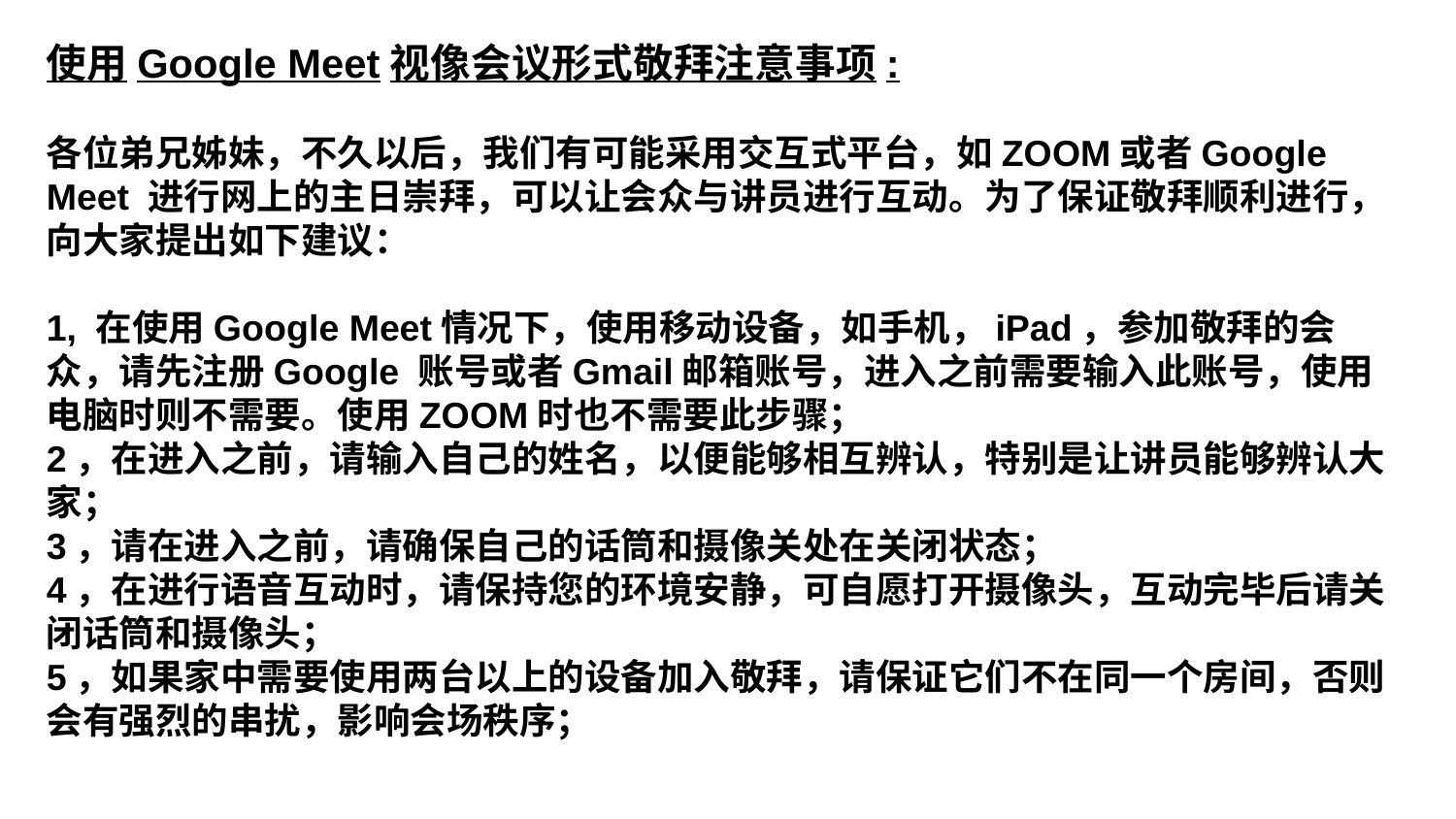

使用Google Meet视像会议形式敬拜注意事项:

各位弟兄姊妹，不久以后，我们有可能采用交互式平台，如ZOOM或者Google Meet 进行网上的主日崇拜，可以让会众与讲员进行互动。为了保证敬拜顺利进行，向大家提出如下建议：

1, 在使用Google Meet情况下，使用移动设备，如手机，iPad，参加敬拜的会众，请先注册Google 账号或者Gmail邮箱账号，进入之前需要输入此账号，使用电脑时则不需要。使用ZOOM时也不需要此步骤；
2，在进入之前，请输入自己的姓名，以便能够相互辨认，特别是让讲员能够辨认大家；
3，请在进入之前，请确保自己的话筒和摄像关处在关闭状态；
4，在进行语音互动时，请保持您的环境安静，可自愿打开摄像头，互动完毕后请关闭话筒和摄像头；
5，如果家中需要使用两台以上的设备加入敬拜，请保证它们不在同一个房间，否则会有强烈的串扰，影响会场秩序；